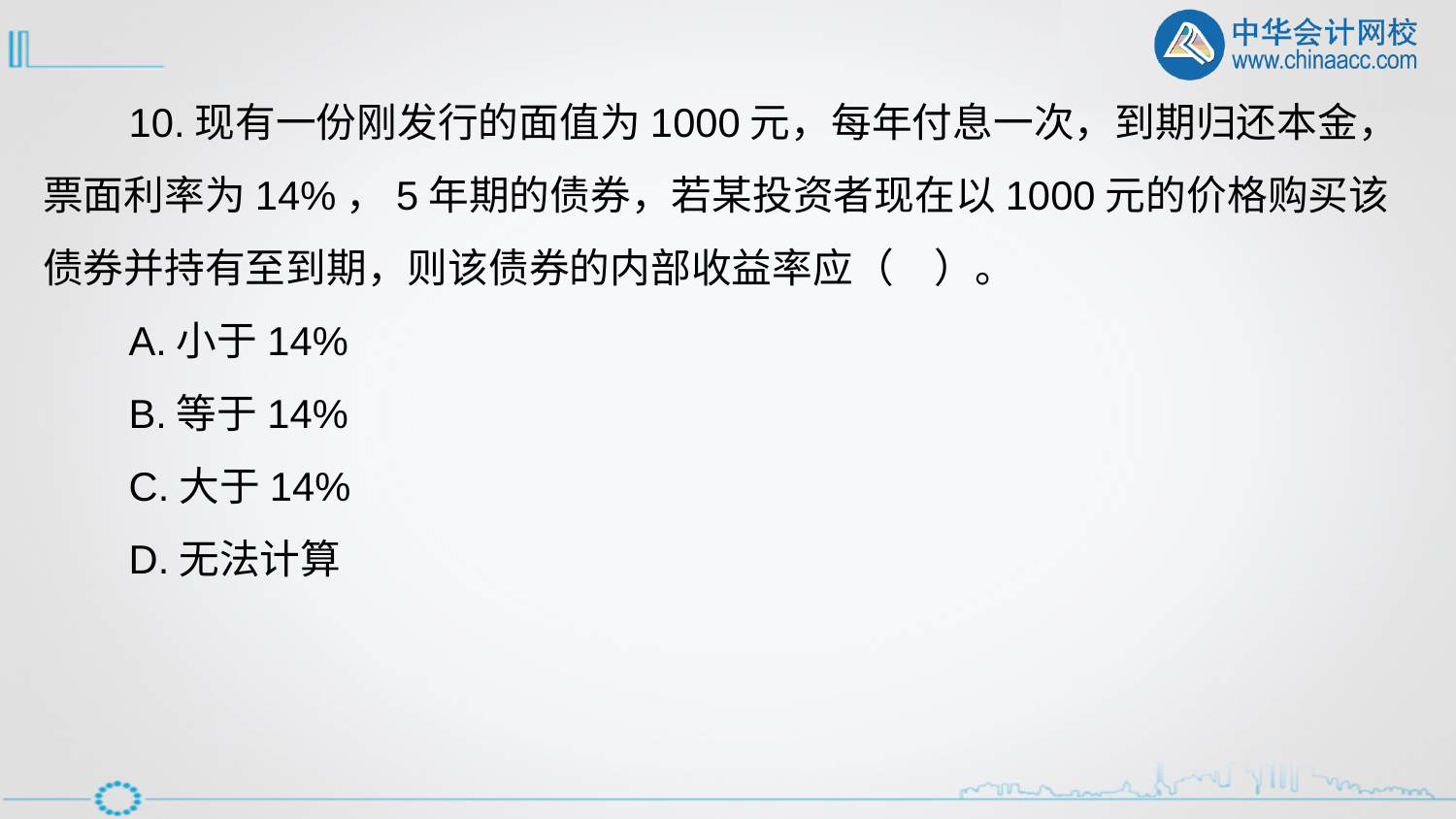

10.现有一份刚发行的面值为1000元，每年付息一次，到期归还本金，票面利率为14%，5年期的债券，若某投资者现在以1000元的价格购买该债券并持有至到期，则该债券的内部收益率应（　）。
A.小于14%
B.等于14%
C.大于14%
D.无法计算